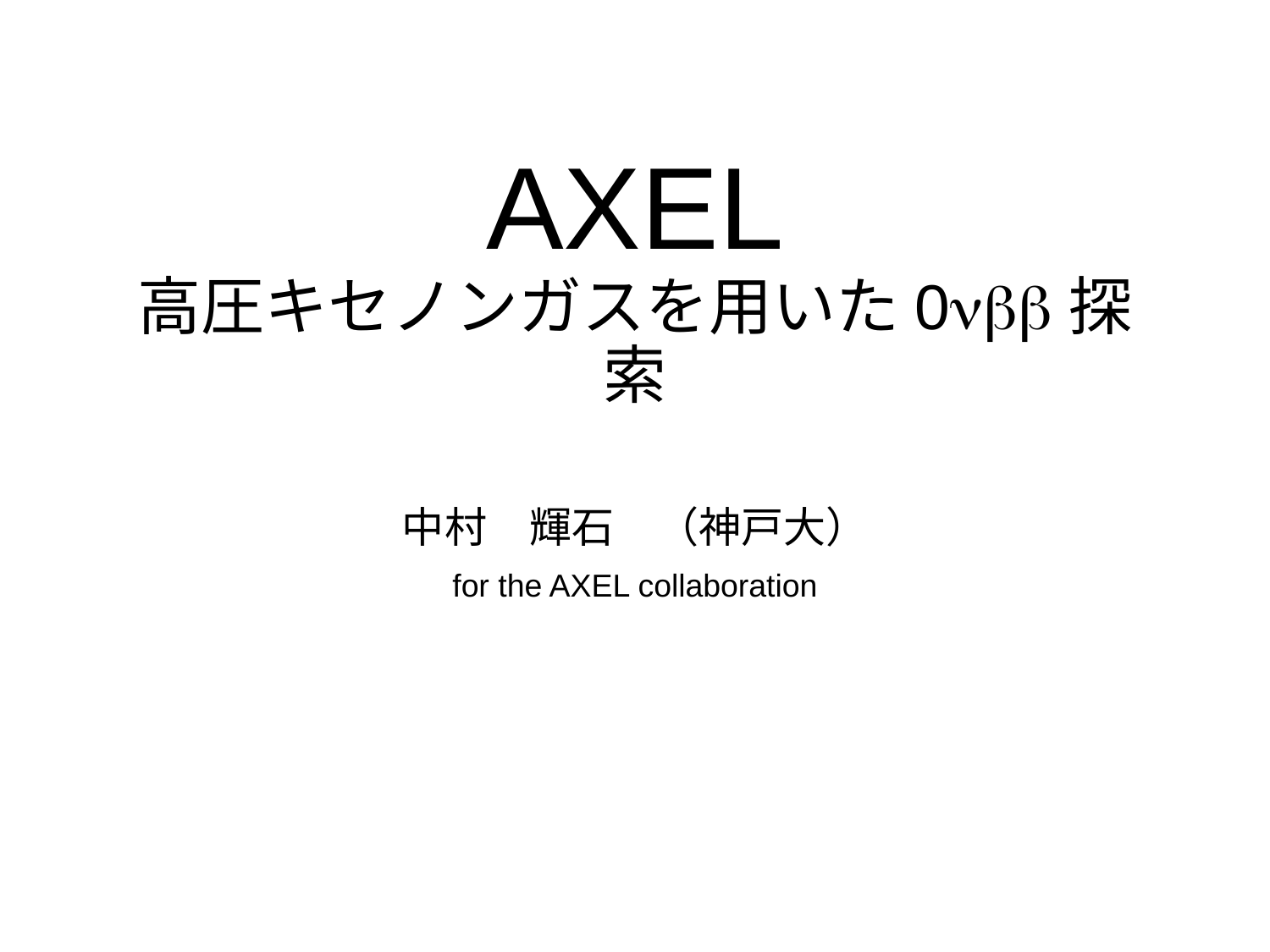

# AXEL 高圧キセノンガスを用いた0νββ探索
中村　輝石　（神戸大）
for the AXEL collaboration